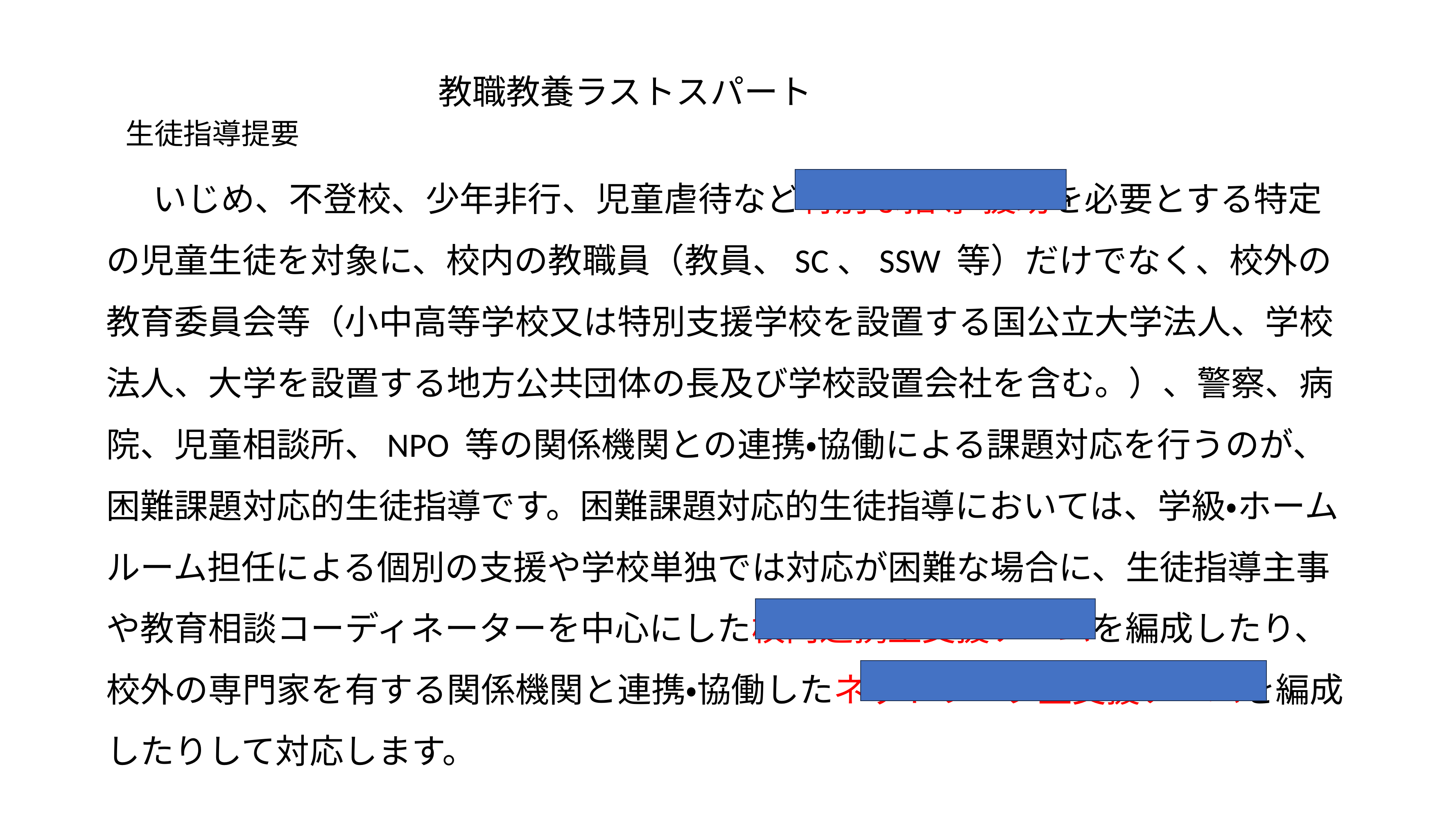

# 教職教養ラストスパート
生徒指導提要
     いじめ、不登校、少年非行、児童虐待など特別な指導・援助を必要とする特定の児童生徒を対象に、校内の教職員（教員、SC、SSW 等）だけでなく、校外の教育委員会等（小中高等学校又は特別支援学校を設置する国公立大学法人、学校法人、大学を設置する地方公共団体の長及び学校設置会社を含む。）、警察、病院、児童相談所、NPO 等の関係機関との連携・協働による課題対応を行うのが、困難課題対応的生徒指導です。困難課題対応的生徒指導においては、学級・ホームルーム担任による個別の支援や学校単独では対応が困難な場合に、生徒指導主事や教育相談コーディネーターを中心にした校内連携型支援チームを編成したり、校外の専門家を有する関係機関と連携・協働したネットワーク型支援チームを編成したりして対応します。